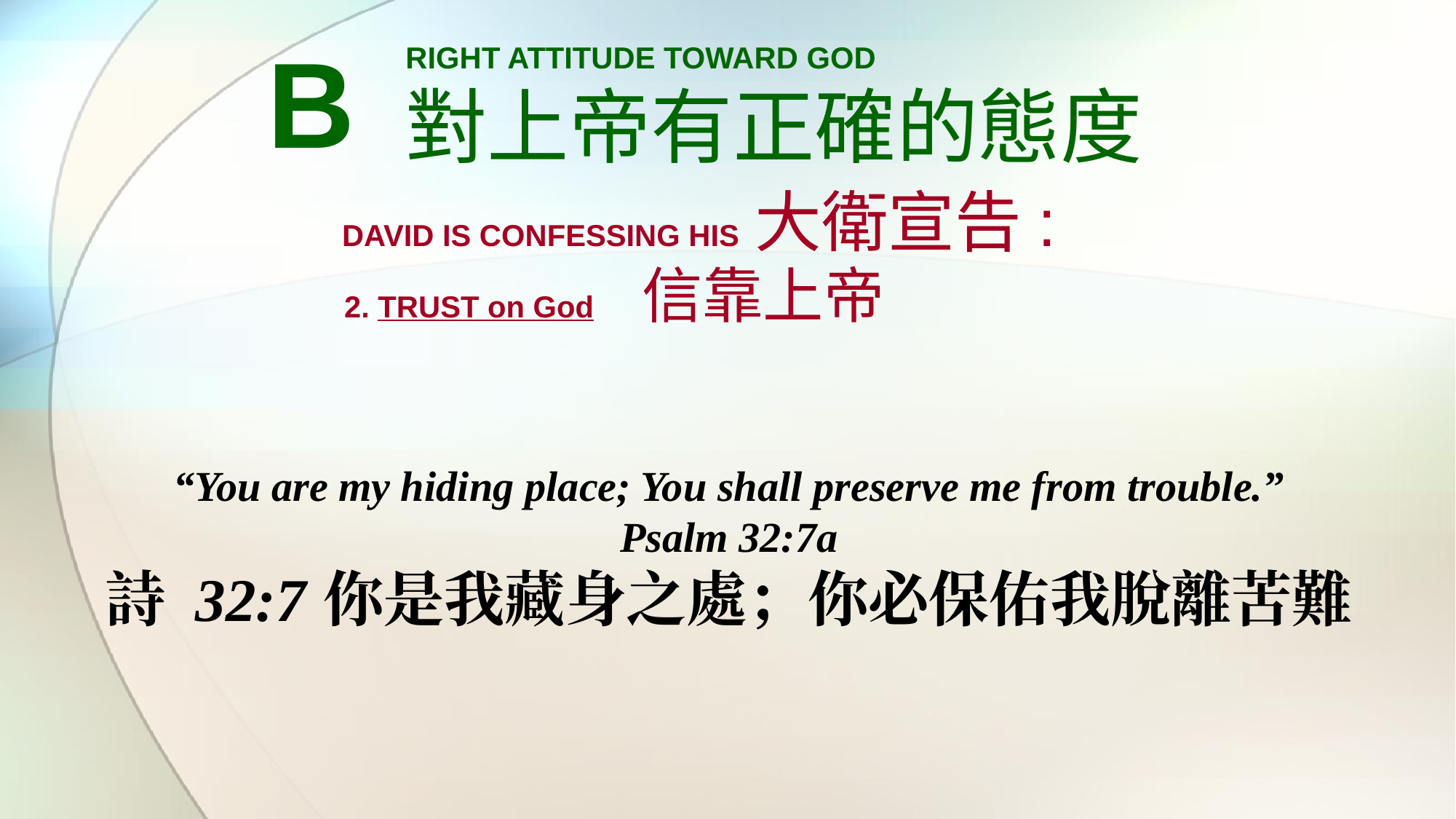

B
RIGHT ATTITUDE TOWARD GOD
對上帝有正確的態度
DAVID IS CONFESSING HIS 大衛宣告:
2. TRUST on God  信靠上帝
“You are my hiding place; You shall preserve me from trouble.”
Psalm 32:7a
詩 32:7	你是我藏身之處；你必保佑我脫離苦難